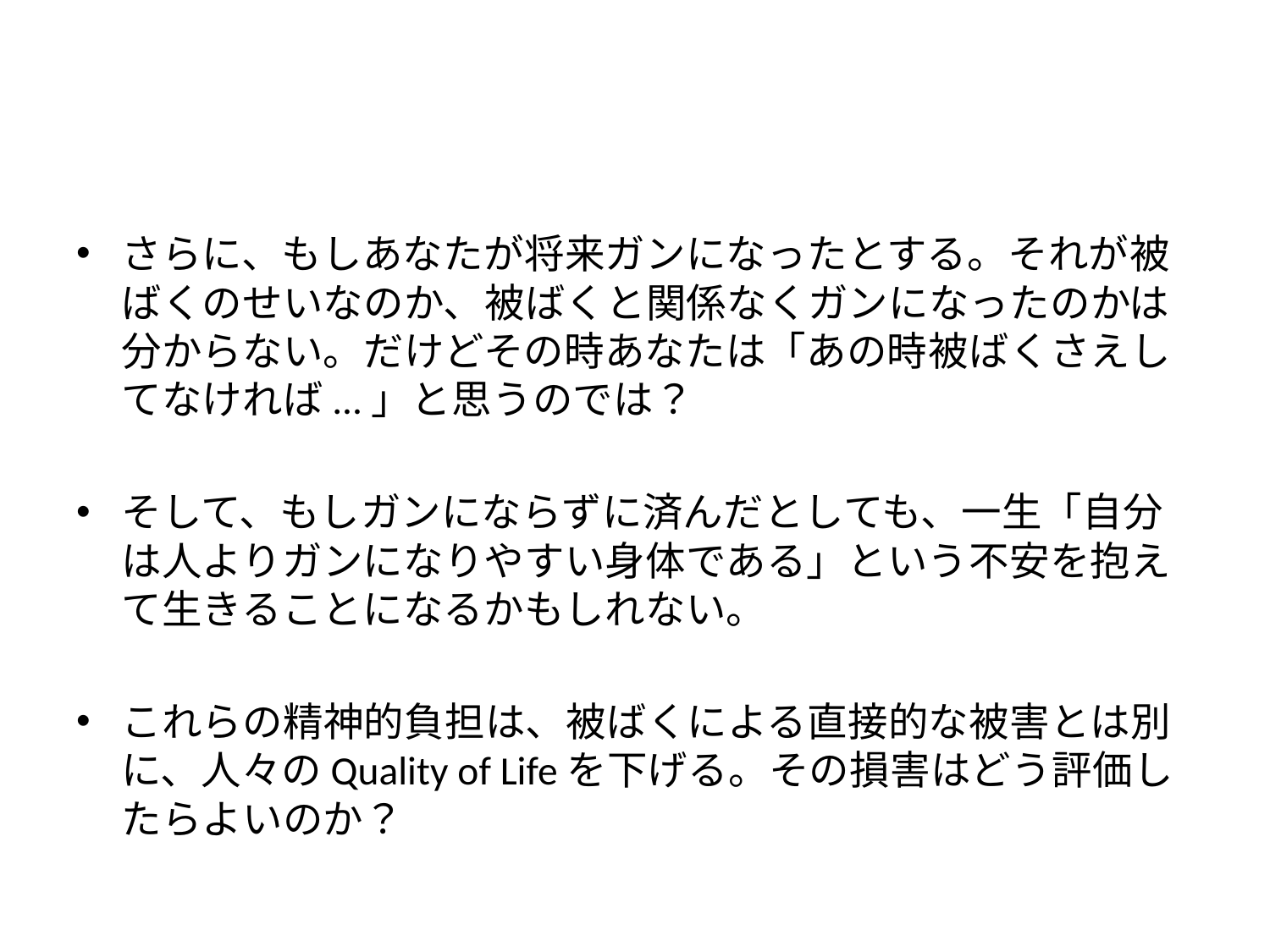

#
さらに、もしあなたが将来ガンになったとする。それが被ばくのせいなのか、被ばくと関係なくガンになったのかは分からない。だけどその時あなたは「あの時被ばくさえしてなければ...」と思うのでは？

そして、もしガンにならずに済んだとしても、一生「自分は人よりガンになりやすい身体である」という不安を抱えて生きることになるかもしれない。

これらの精神的負担は、被ばくによる直接的な被害とは別に、人々のQuality of Lifeを下げる。その損害はどう評価したらよいのか？